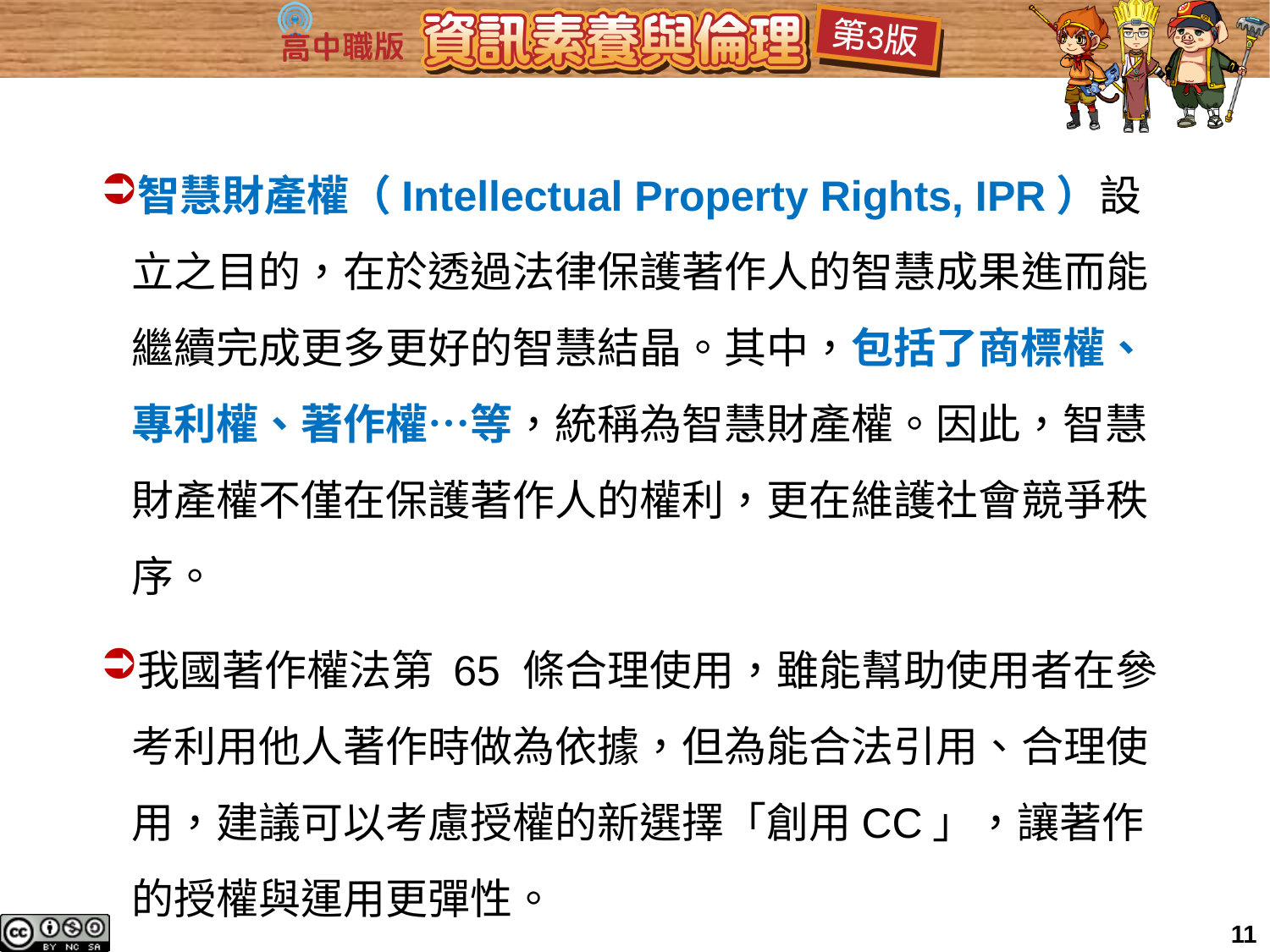

智慧財產權（Intellectual Property Rights, IPR）設立之目的，在於透過法律保護著作人的智慧成果進而能繼續完成更多更好的智慧結晶。其中，包括了商標權、專利權、著作權…等，統稱為智慧財產權。因此，智慧財產權不僅在保護著作人的權利，更在維護社會競爭秩序。
我國著作權法第 65 條合理使用，雖能幫助使用者在參考利用他人著作時做為依據，但為能合法引用、合理使用，建議可以考慮授權的新選擇「創用CC」，讓著作的授權與運用更彈性。
11